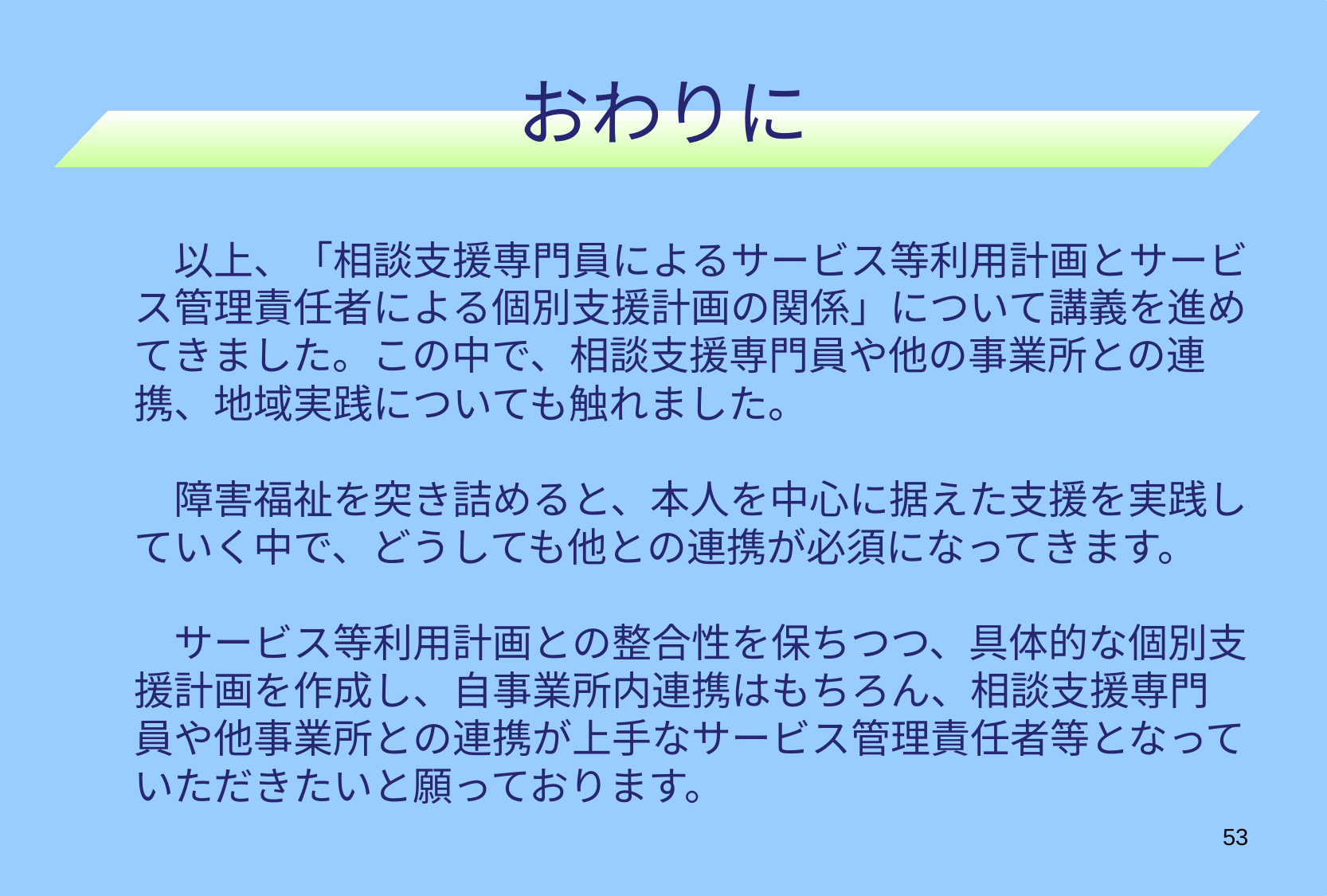

# おわりに

　以上、「相談支援専門員によるサービス等利用計画とサービス管理責任者による個別支援計画の関係」について講義を進めてきました。この中で、相談支援専門員や他の事業所との連携、地域実践についても触れました。

　障害福祉を突き詰めると、本人を中心に据えた支援を実践していく中で、どうしても他との連携が必須になってきます。

　サービス等利用計画との整合性を保ちつつ、具体的な個別支援計画を作成し、自事業所内連携はもちろん、相談支援専門員や他事業所との連携が上手なサービス管理責任者等となっていただきたいと願っております。
53